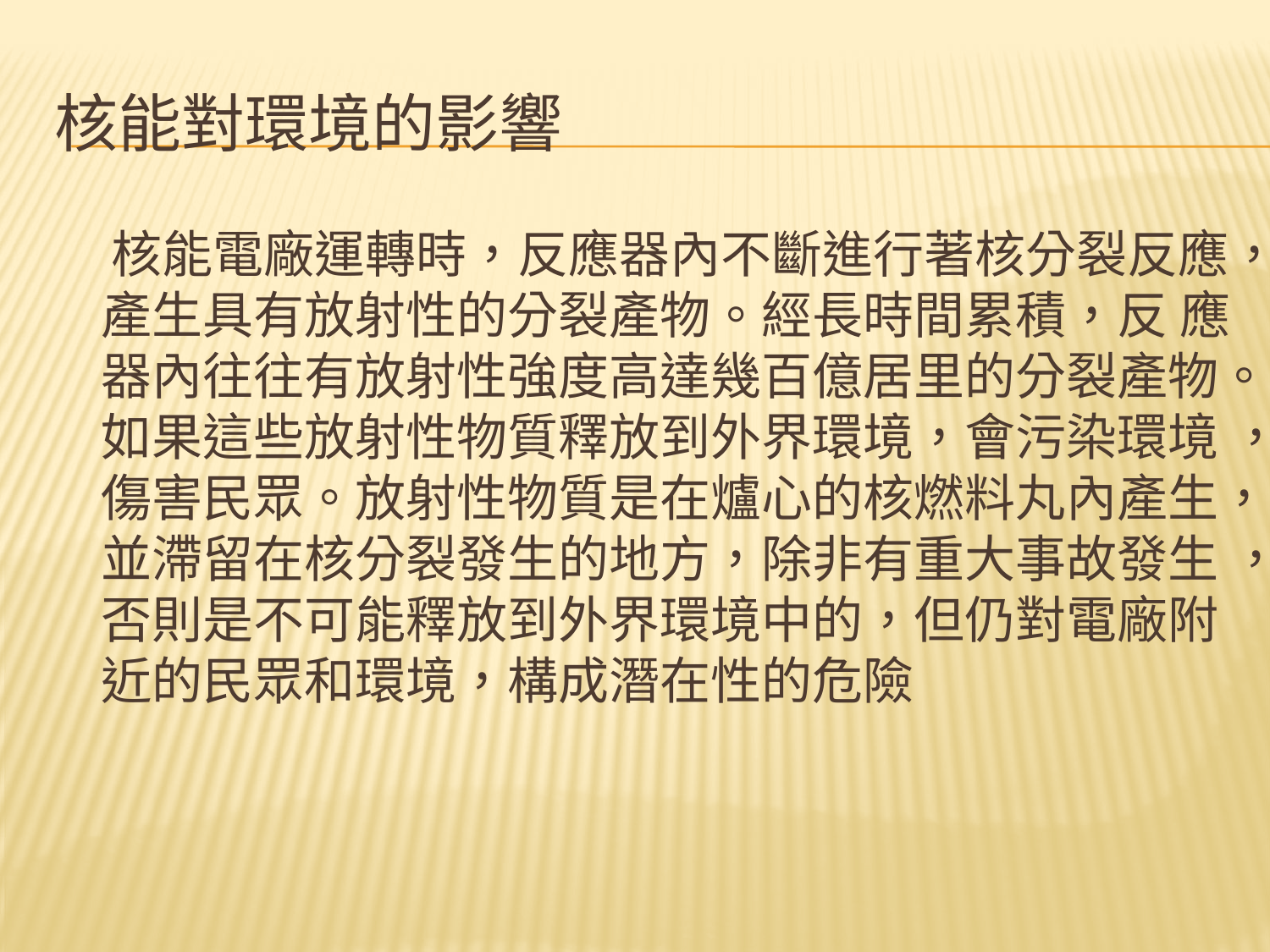

# 核能對環境的影響
    核能電廠運轉時，反應器內不斷進行著核分裂反應，產生具有放射性的分裂產物。經長時間累積，反 應器內往往有放射性強度高達幾百億居里的分裂產物。如果這些放射性物質釋放到外界環境，會污染環境 ，傷害民眾。放射性物質是在爐心的核燃料丸內產生，並滯留在核分裂發生的地方，除非有重大事故發生 ，否則是不可能釋放到外界環境中的，但仍對電廠附近的民眾和環境，構成潛在性的危險